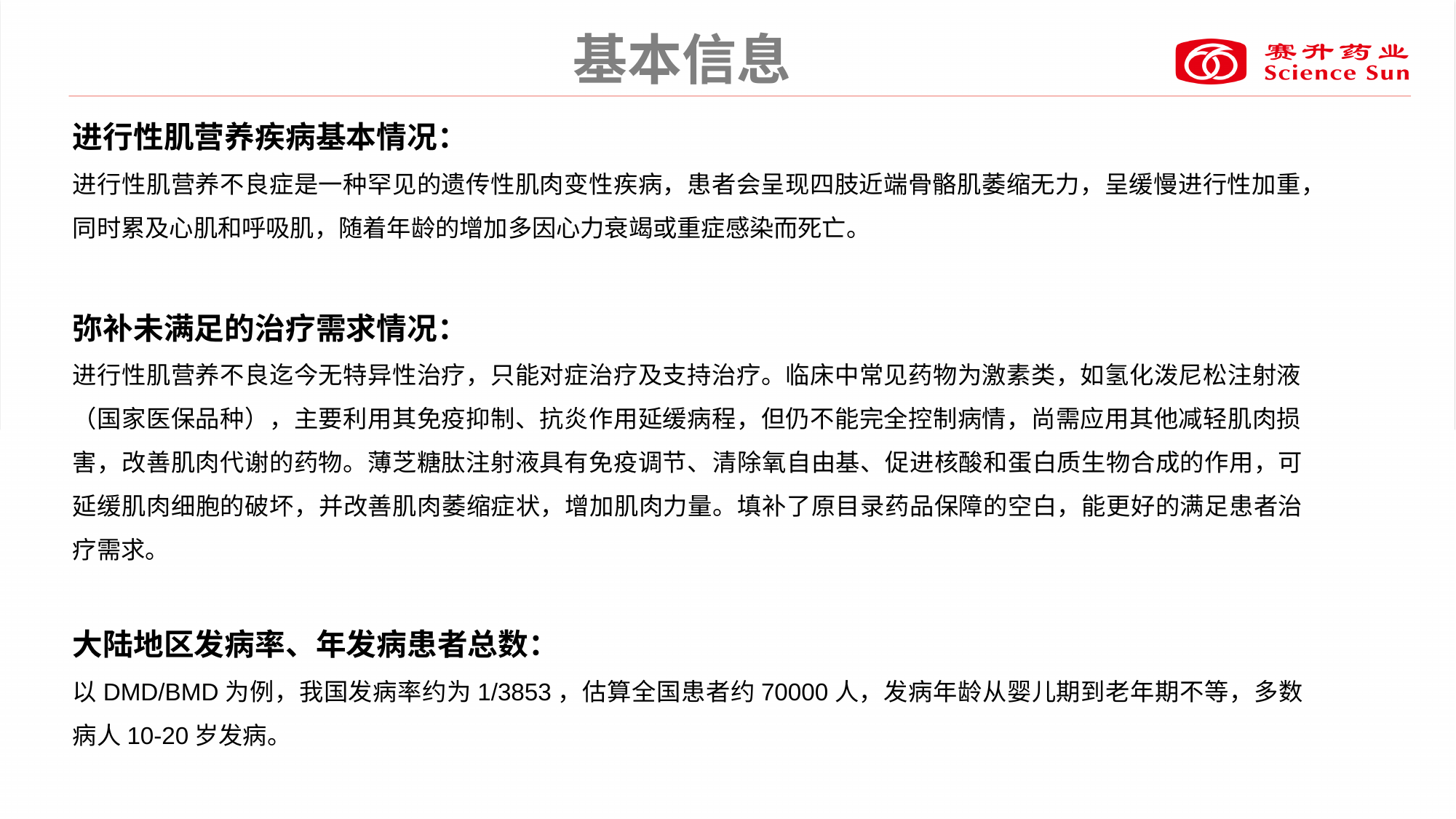

基本信息
进行性肌营养疾病基本情况：
进行性肌营养不良症是一种罕见的遗传性肌肉变性疾病，患者会呈现四肢近端骨骼肌萎缩无力，呈缓慢进行性加重，同时累及心肌和呼吸肌，随着年龄的增加多因心力衰竭或重症感染而死亡。

弥补未满足的治疗需求情况：
进行性肌营养不良迄今无特异性治疗，只能对症治疗及支持治疗。临床中常见药物为激素类，如氢化泼尼松注射液（国家医保品种），主要利用其免疫抑制、抗炎作用延缓病程，但仍不能完全控制病情，尚需应用其他减轻肌肉损害，改善肌肉代谢的药物。薄芝糖肽注射液具有免疫调节、清除氧自由基、促进核酸和蛋白质生物合成的作用，可延缓肌肉细胞的破坏，并改善肌肉萎缩症状，增加肌肉力量。填补了原目录药品保障的空白，能更好的满足患者治疗需求。

大陆地区发病率、年发病患者总数：
以DMD/BMD为例，我国发病率约为1/3853，估算全国患者约70000人，发病年龄从婴儿期到老年期不等，多数病人10-20岁发病。